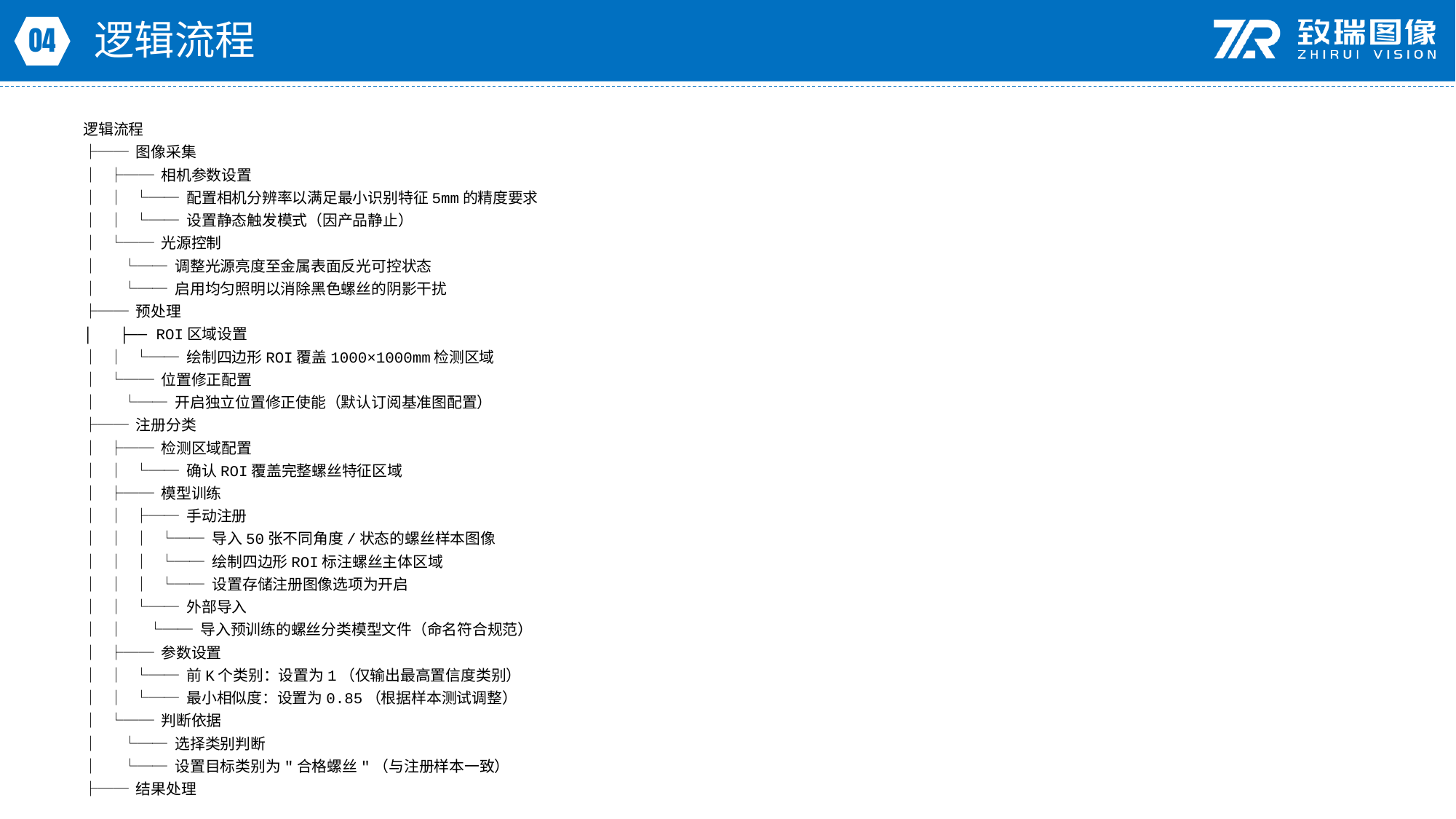

逻辑流程
04

逻辑流程
├── 图像采集
│   ├── 相机参数设置
│   │   └── 配置相机分辨率以满足最小识别特征5mm的精度要求
│   │   └── 设置静态触发模式（因产品静止）
│   └── 光源控制
│       └── 调整光源亮度至金属表面反光可控状态
│       └── 启用均匀照明以消除黑色螺丝的阴影干扰
├── 预处理
│   ├── ROI区域设置
│   │   └── 绘制四边形ROI覆盖1000×1000mm检测区域
│   └── 位置修正配置
│       └── 开启独立位置修正使能（默认订阅基准图配置）
├── 注册分类
│   ├── 检测区域配置
│   │   └── 确认ROI覆盖完整螺丝特征区域
│   ├── 模型训练
│   │   ├── 手动注册
│   │   │   └── 导入50张不同角度/状态的螺丝样本图像
│   │   │   └── 绘制四边形ROI标注螺丝主体区域
│   │   │   └── 设置存储注册图像选项为开启
│   │   └── 外部导入
│   │       └── 导入预训练的螺丝分类模型文件（命名符合规范）
│   ├── 参数设置
│   │   └── 前K个类别：设置为1（仅输出最高置信度类别）
│   │   └── 最小相似度：设置为0.85（根据样本测试调整）
│   └── 判断依据
│       └── 选择类别判断
│       └── 设置目标类别为"合格螺丝"（与注册样本一致）
├── 结果处理